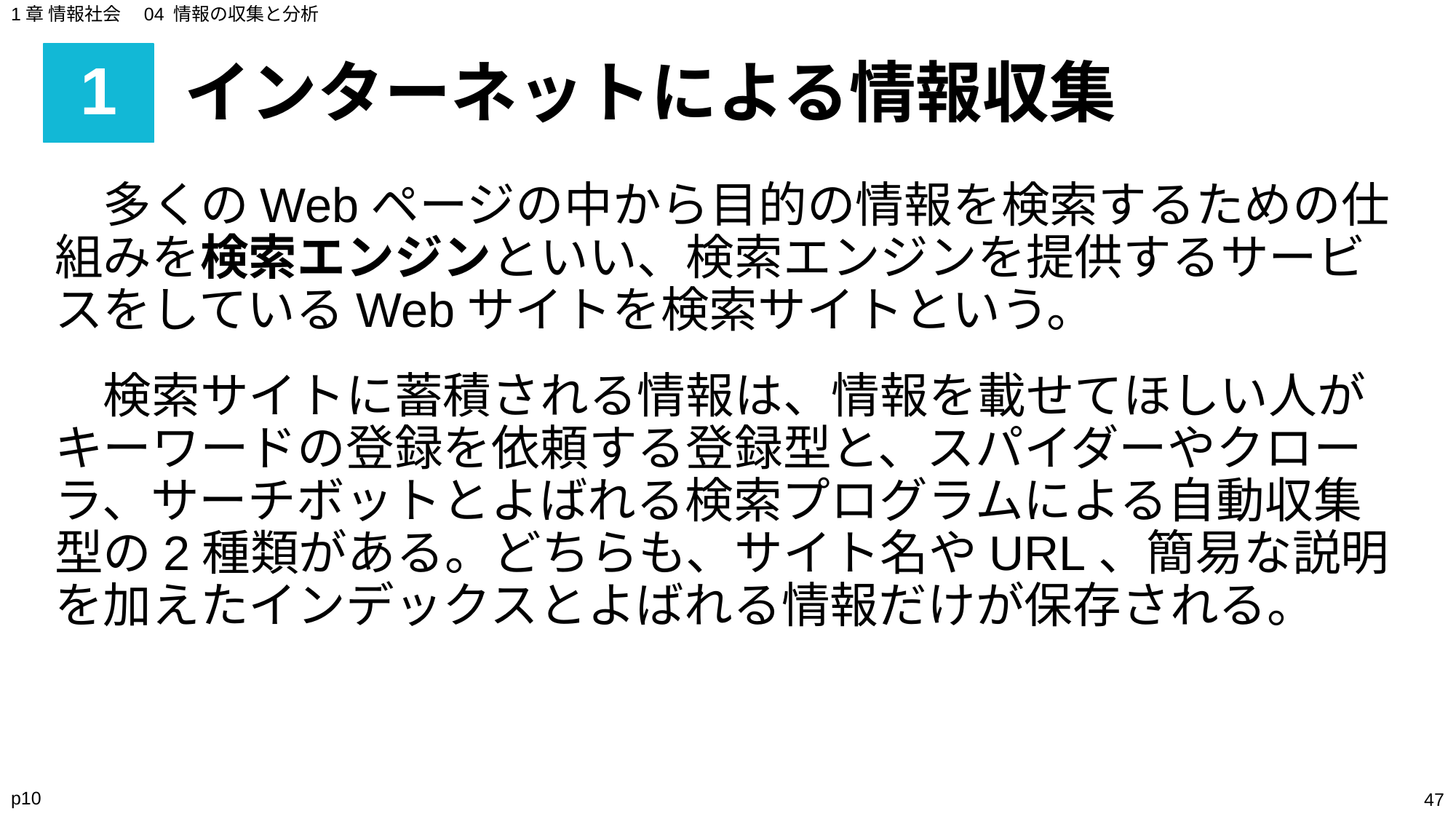

1章 情報社会　04 情報の収集と分析

# 1
インターネットによる情報収集
　多くのWebページの中から目的の情報を検索するための仕組みを検索エンジンといい、検索エンジンを提供するサービスをしているWebサイトを検索サイトという。
　検索サイトに蓄積される情報は、情報を載せてほしい人がキーワードの登録を依頼する登録型と、スパイダーやクローラ、サーチボットとよばれる検索プログラムによる自動収集型の2種類がある。どちらも、サイト名やURL、簡易な説明を加えたインデックスとよばれる情報だけが保存される。
p10
47